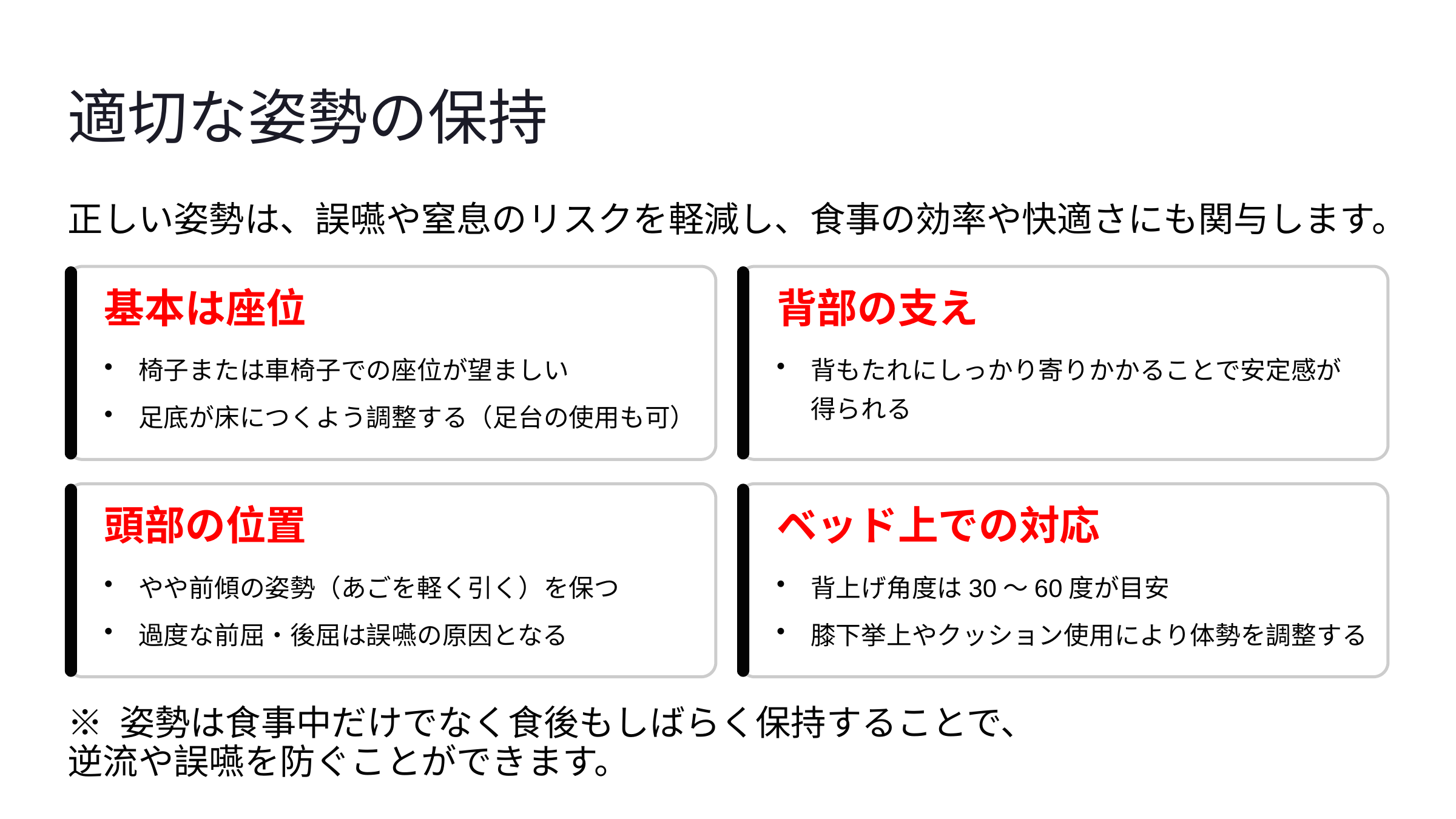

適切な姿勢の保持
正しい姿勢は、誤嚥や窒息のリスクを軽減し、食事の効率や快適さにも関与します。

基本は座位
背部の支え
椅子または車椅子での座位が望ましい
背もたれにしっかり寄りかかることで安定感が得られる
足底が床につくよう調整する（足台の使用も可）

頭部の位置
ベッド上での対応
やや前傾の姿勢（あごを軽く引く）を保つ
背上げ角度は30～60度が目安
過度な前屈・後屈は誤嚥の原因となる
膝下挙上やクッション使用により体勢を調整する
※ 姿勢は食事中だけでなく食後もしばらく保持することで、
逆流や誤嚥を防ぐことができます。